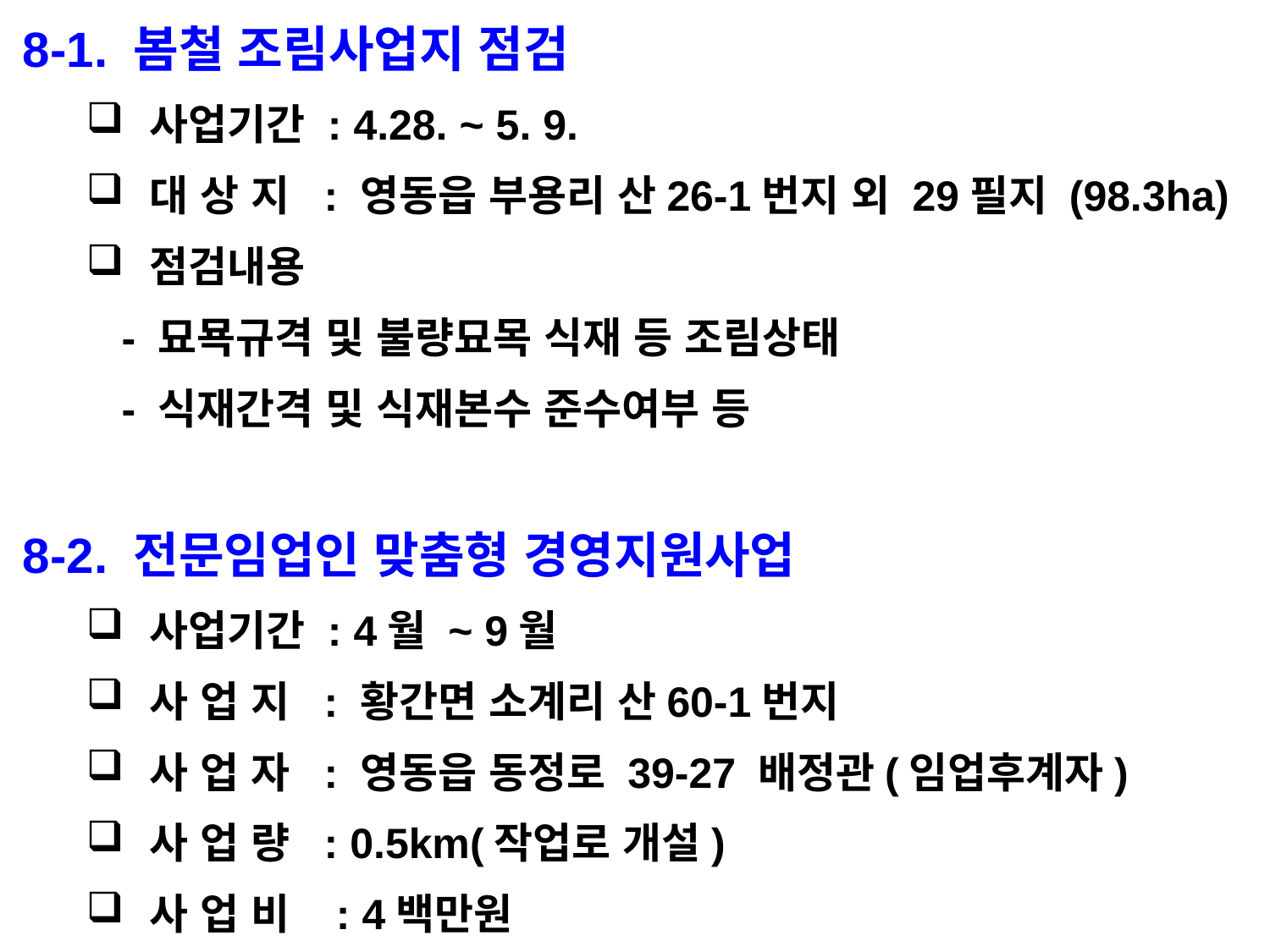

8-1. 봄철 조림사업지 점검
사업기간 : 4.28. ~ 5. 9.
대 상 지  : 영동읍 부용리 산26-1번지 외 29필지 (98.3ha)
점검내용
   - 묘묙규격 및 불량묘목 식재 등 조림상태
   - 식재간격 및 식재본수 준수여부 등
8-2. 전문임업인 맞춤형 경영지원사업
사업기간 : 4월 ~ 9월
사 업 지  : 황간면 소계리 산60-1번지
사 업 자  : 영동읍 동정로 39-27 배정관(임업후계자)
사 업 량  : 0.5km(작업로 개설)
사 업 비   : 4백만원